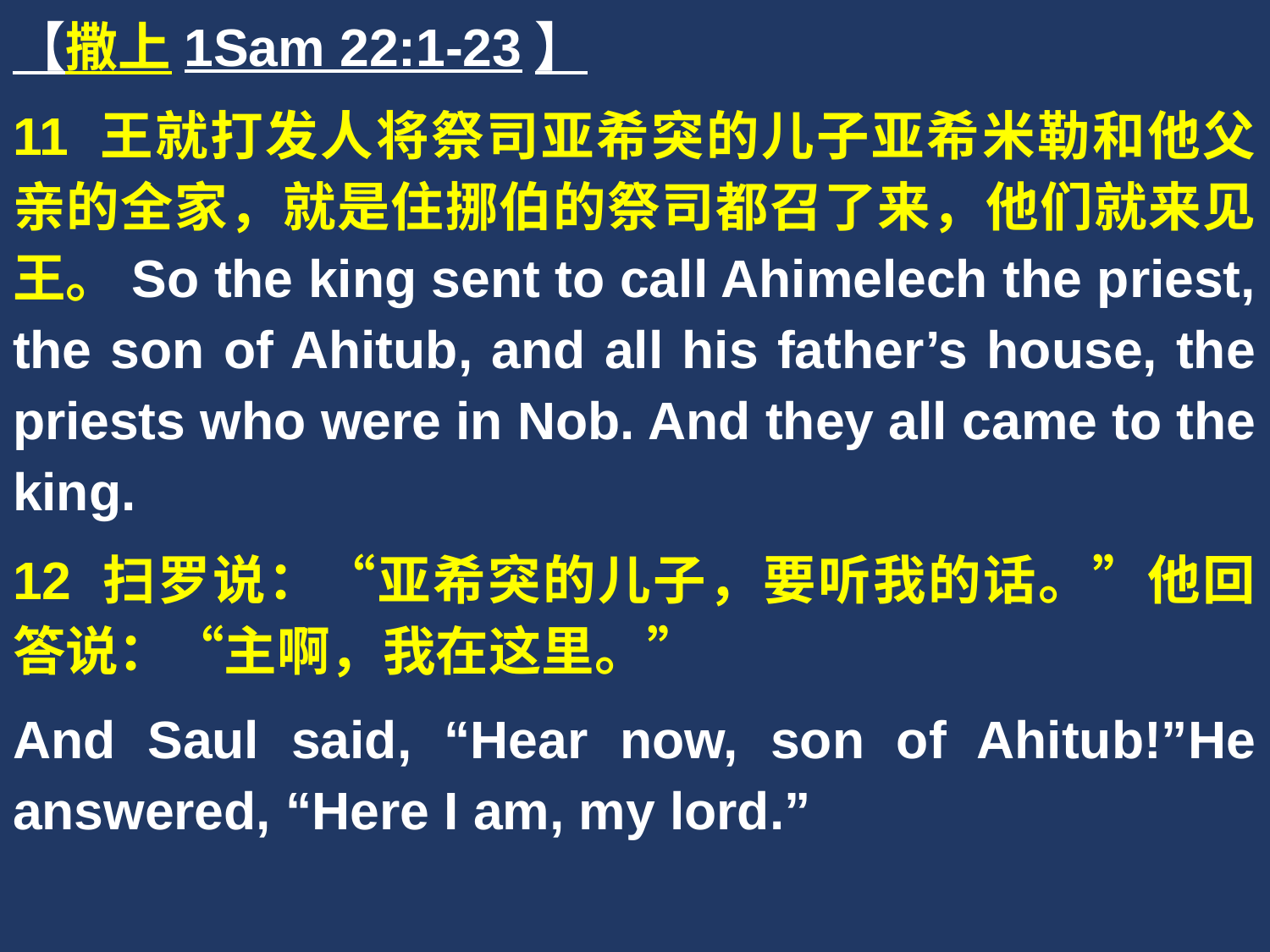

【撒上1Sam 22:1-23】
11 王就打发人将祭司亚希突的儿子亚希米勒和他父亲的全家，就是住挪伯的祭司都召了来，他们就来见王。So the king sent to call Ahimelech the priest, the son of Ahitub, and all his father’s house, the priests who were in Nob. And they all came to the king.
12 扫罗说：“亚希突的儿子，要听我的话。”他回答说：“主啊，我在这里。”
And Saul said, “Hear now, son of Ahitub!”He answered, “Here I am, my lord.”